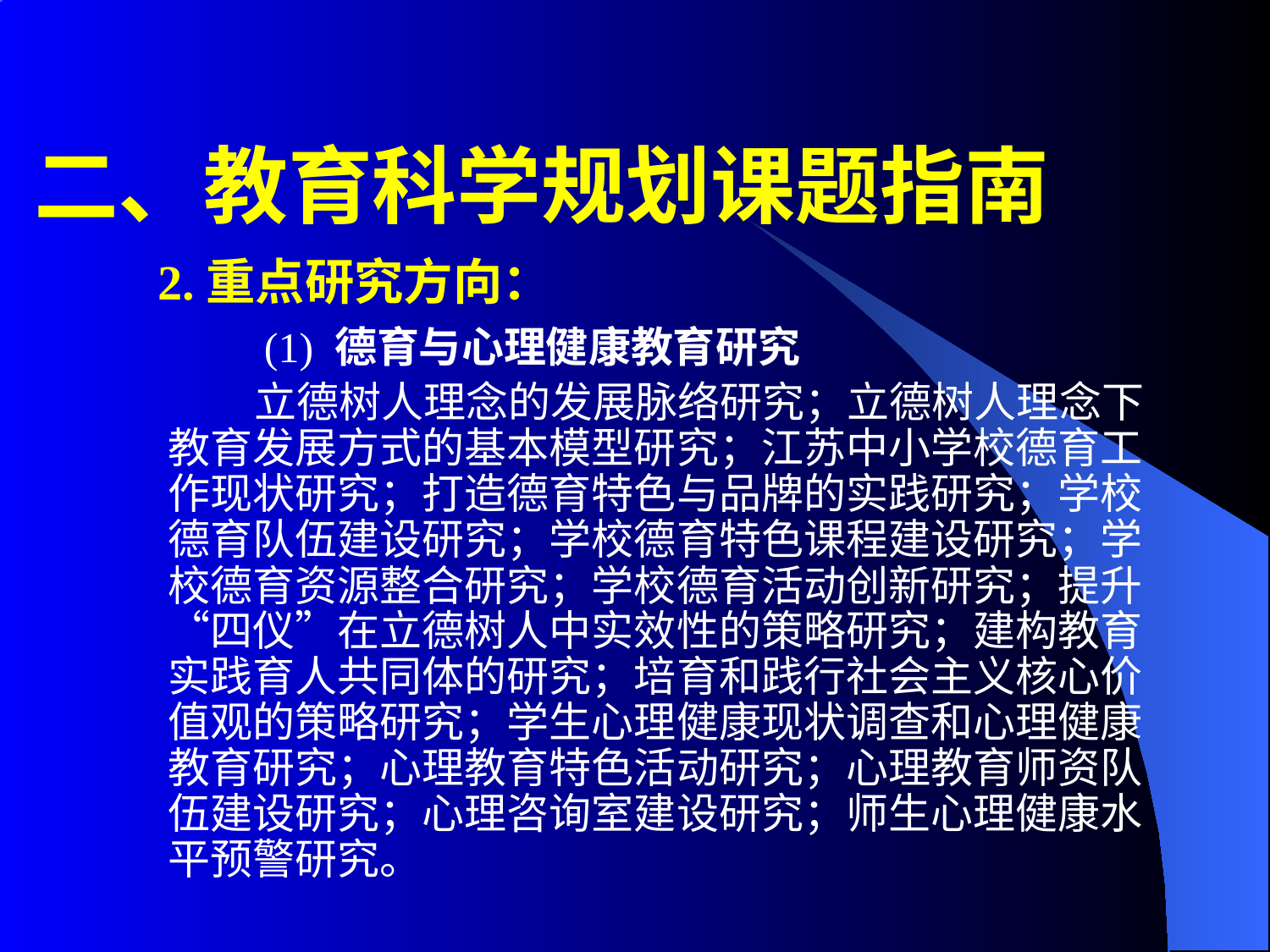

二、教育科学规划课题指南
   2.重点研究方向：
　　   (1) 德育与心理健康教育研究
             立德树人理念的发展脉络研究；立德树人理念下教育发展方式的基本模型研究；江苏中小学校德育工作现状研究；打造德育特色与品牌的实践研究；学校德育队伍建设研究；学校德育特色课程建设研究；学校德育资源整合研究；学校德育活动创新研究；提升“四仪”在立德树人中实效性的策略研究；建构教育实践育人共同体的研究；培育和践行社会主义核心价值观的策略研究；学生心理健康现状调查和心理健康教育研究；心理教育特色活动研究；心理教育师资队伍建设研究；心理咨询室建设研究；师生心理健康水平预警研究。